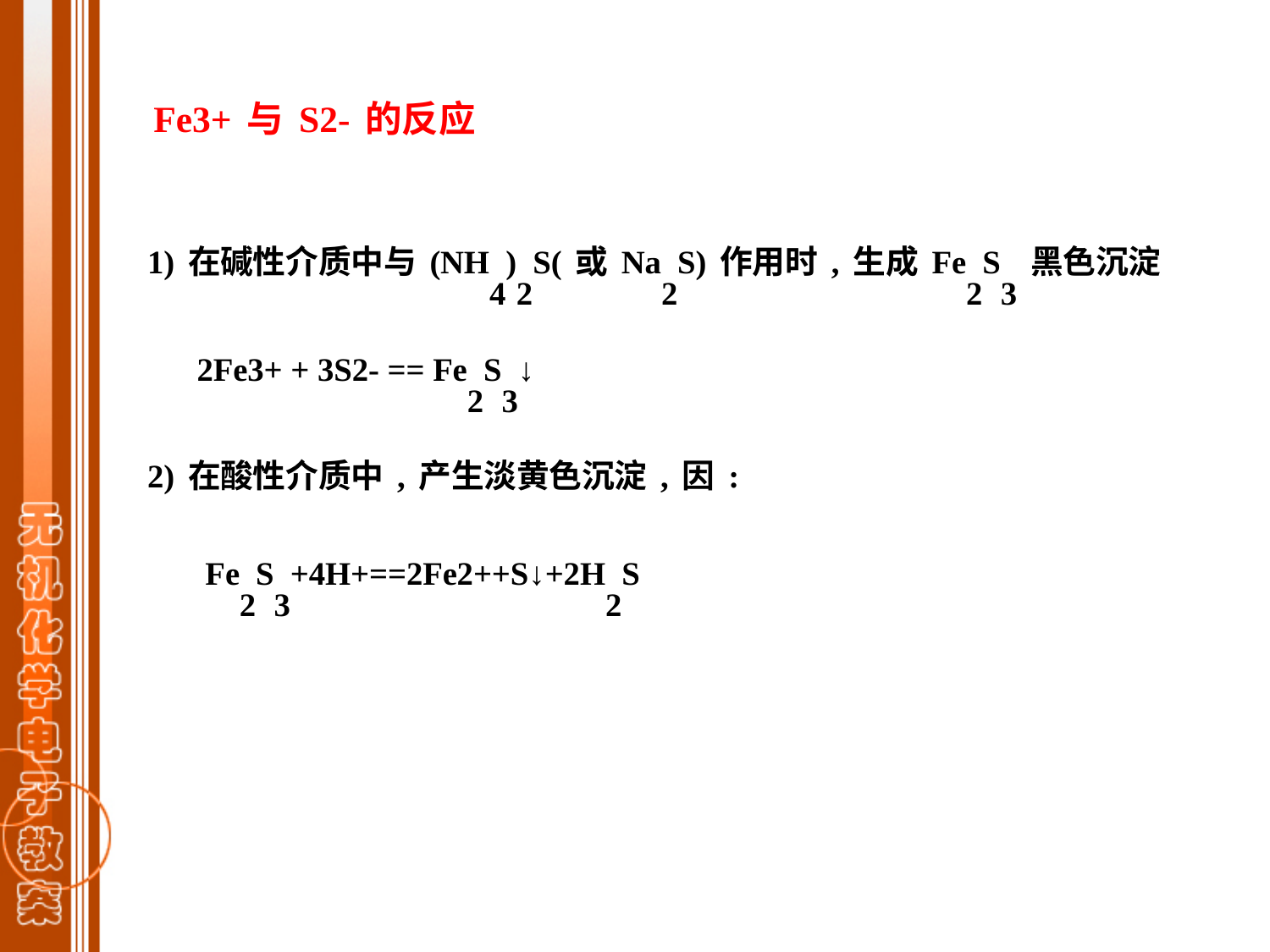

（Fe3+与S2-的反应
1)在碱性介质中与(NH4)2S(或Na2S)作用时,生成Fe2S3黑色沉淀
      2Fe3+ + 3S2- == Fe2S3↓
2)在酸性介质中,产生淡黄色沉淀,因:
       Fe2S3+4H+==2Fe2++S↓+2H2S
125